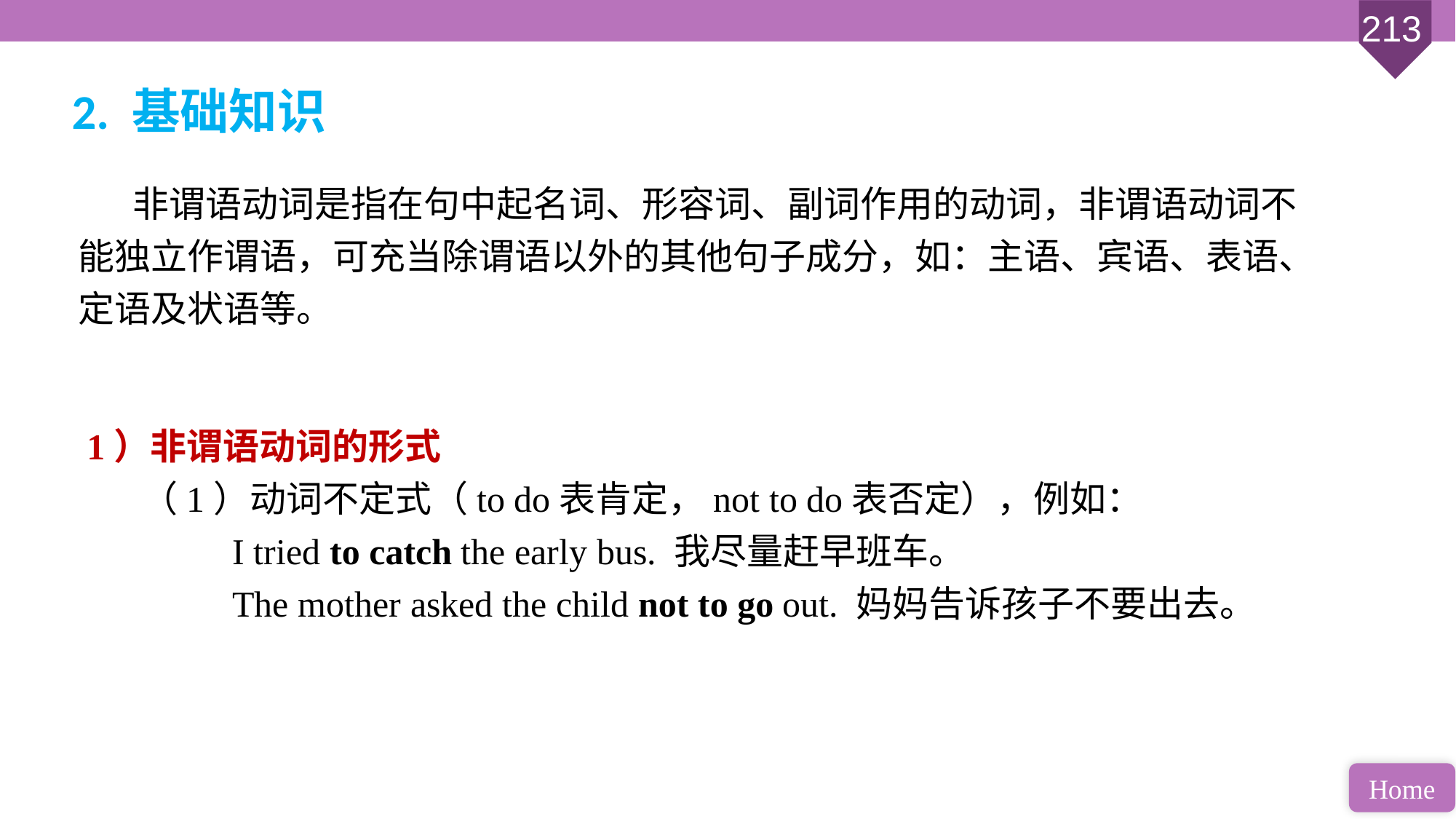

2. 基础知识
非谓语动词是指在句中起名词、形容词、副词作用的动词，非谓语动词不能独立作谓语，可充当除谓语以外的其他句子成分，如：主语、宾语、表语、定语及状语等。

1）非谓语动词的形式
（1）动词不定式（to do表肯定，not to do表否定），例如：
          I tried to catch the early bus. 我尽量赶早班车。
          The mother asked the child not to go out. 妈妈告诉孩子不要出去。